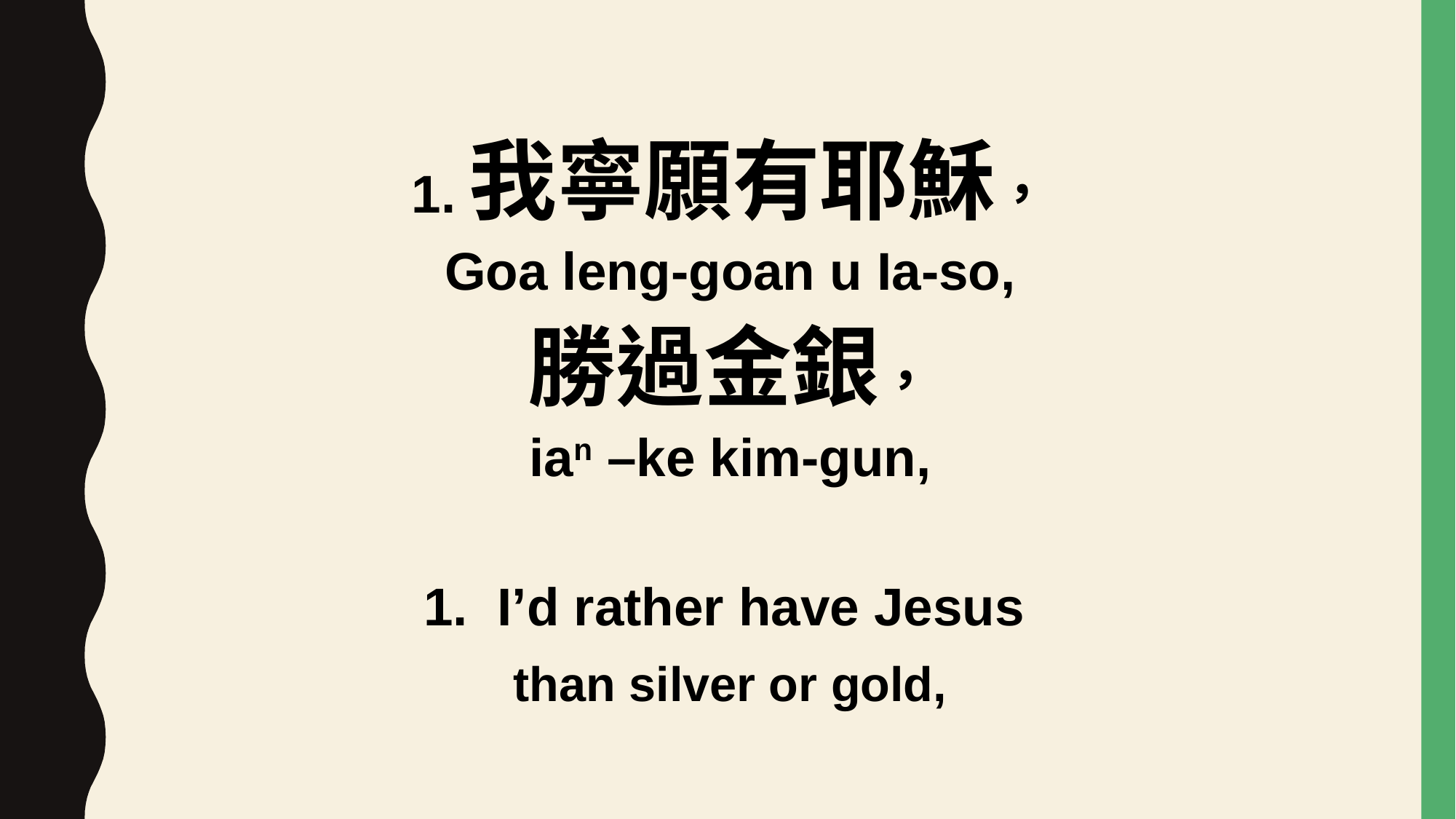

1.我寧願有耶穌，
Goa leng-goan u Ia-so,
勝過金銀，
ian –ke kim-gun,

1.  I’d rather have Jesus
than silver or gold,